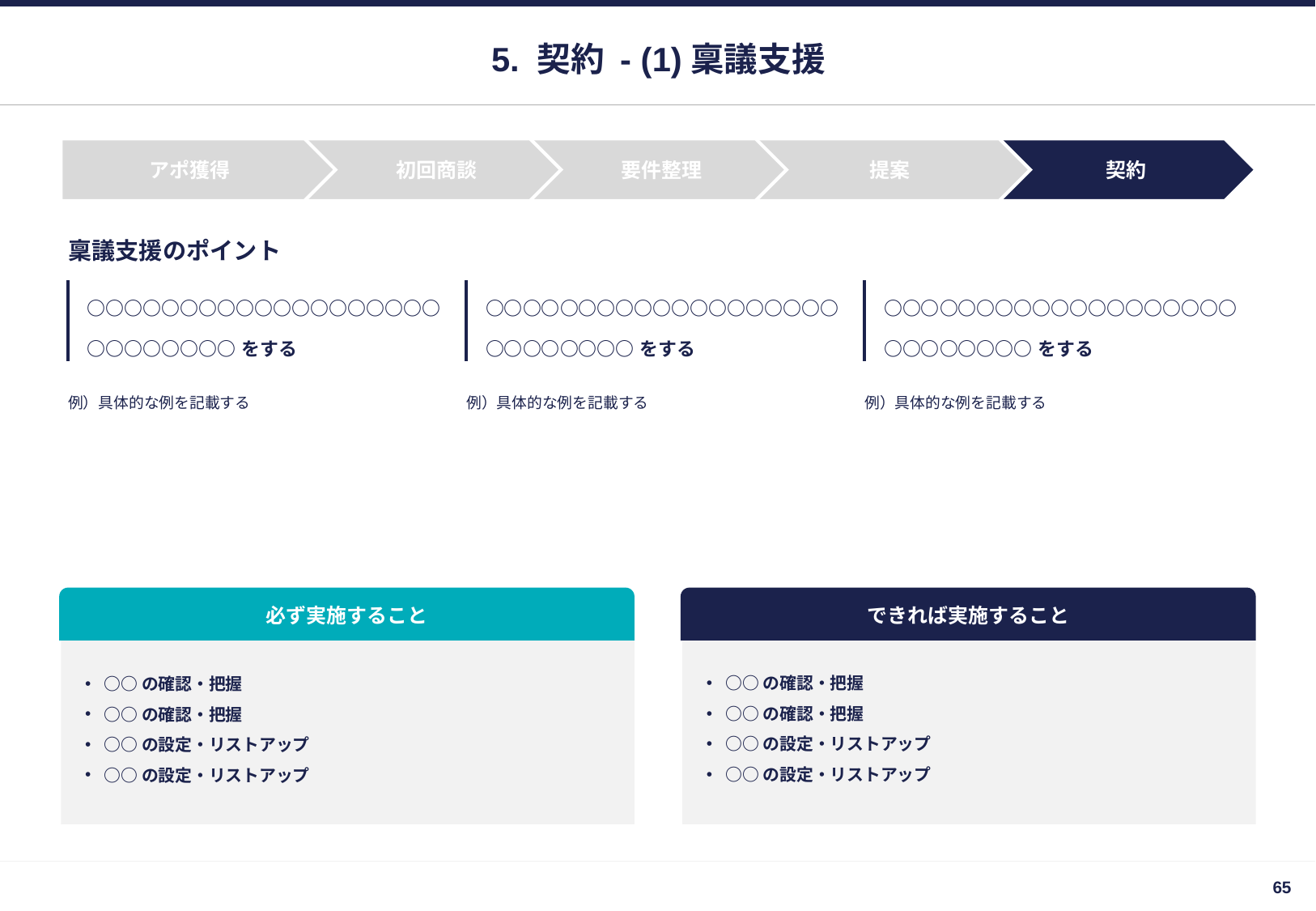

# 5. 契約 - (1)稟議支援

アポ獲得
初回商談
要件整理
提案
契約
| 稟議支援のポイント |  |  |
| --- | --- | --- |
| ○○○○○○○○○○○○○○○○○○○○○○○○○○○をする | ○○○○○○○○○○○○○○○○○○○○○○○○○○○をする | ○○○○○○○○○○○○○○○○○○○○○○○○○○○をする |
| 例）具体的な例を記載する | 例）具体的な例を記載する | 例）具体的な例を記載する |
必ず実施すること
できれば実施すること

○○の確認・把握
○○の確認・把握
○○の設定・リストアップ
○○の設定・リストアップ
○○の確認・把握
○○の確認・把握
○○の設定・リストアップ
○○の設定・リストアップ
65